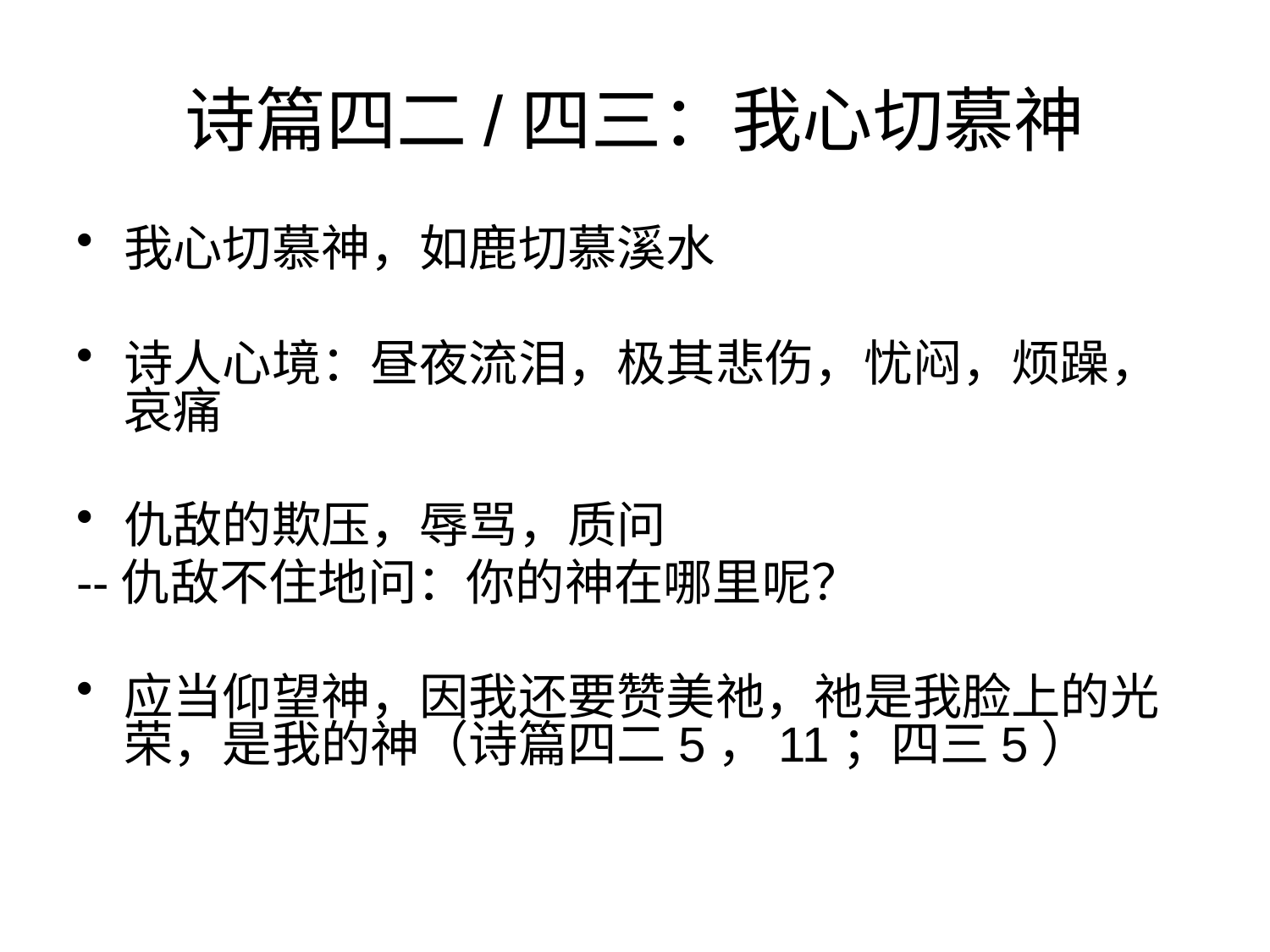

# 诗篇四二/四三：我心切慕神
我心切慕神，如鹿切慕溪水

诗人心境：昼夜流泪，极其悲伤，忧闷，烦躁，哀痛

仇敌的欺压，辱骂，质问
--仇敌不住地问：你的神在哪里呢？

应当仰望神，因我还要赞美祂，祂是我脸上的光荣，是我的神（诗篇四二5，11；四三5）